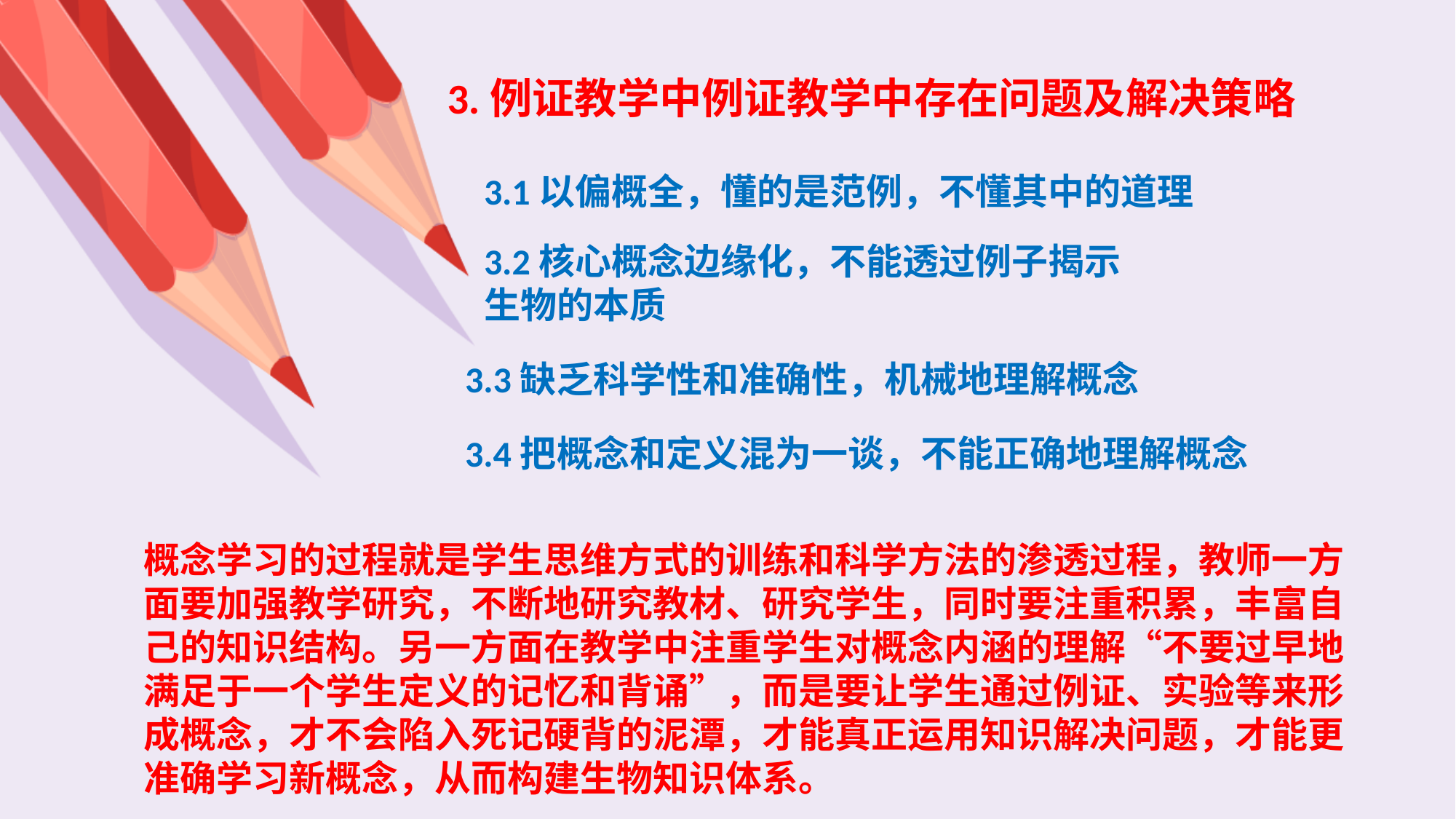

3.例证教学中例证教学中存在问题及解决策略
3.1以偏概全，懂的是范例，不懂其中的道理
3.2核心概念边缘化，不能透过例子揭示生物的本质
3.3缺乏科学性和准确性，机械地理解概念
3.4把概念和定义混为一谈，不能正确地理解概念
概念学习的过程就是学生思维方式的训练和科学方法的渗透过程，教师一方面要加强教学研究，不断地研究教材、研究学生，同时要注重积累，丰富自己的知识结构。另一方面在教学中注重学生对概念内涵的理解“不要过早地满足于一个学生定义的记忆和背诵”，而是要让学生通过例证、实验等来形成概念，才不会陷入死记硬背的泥潭，才能真正运用知识解决问题，才能更准确学习新概念，从而构建生物知识体系。